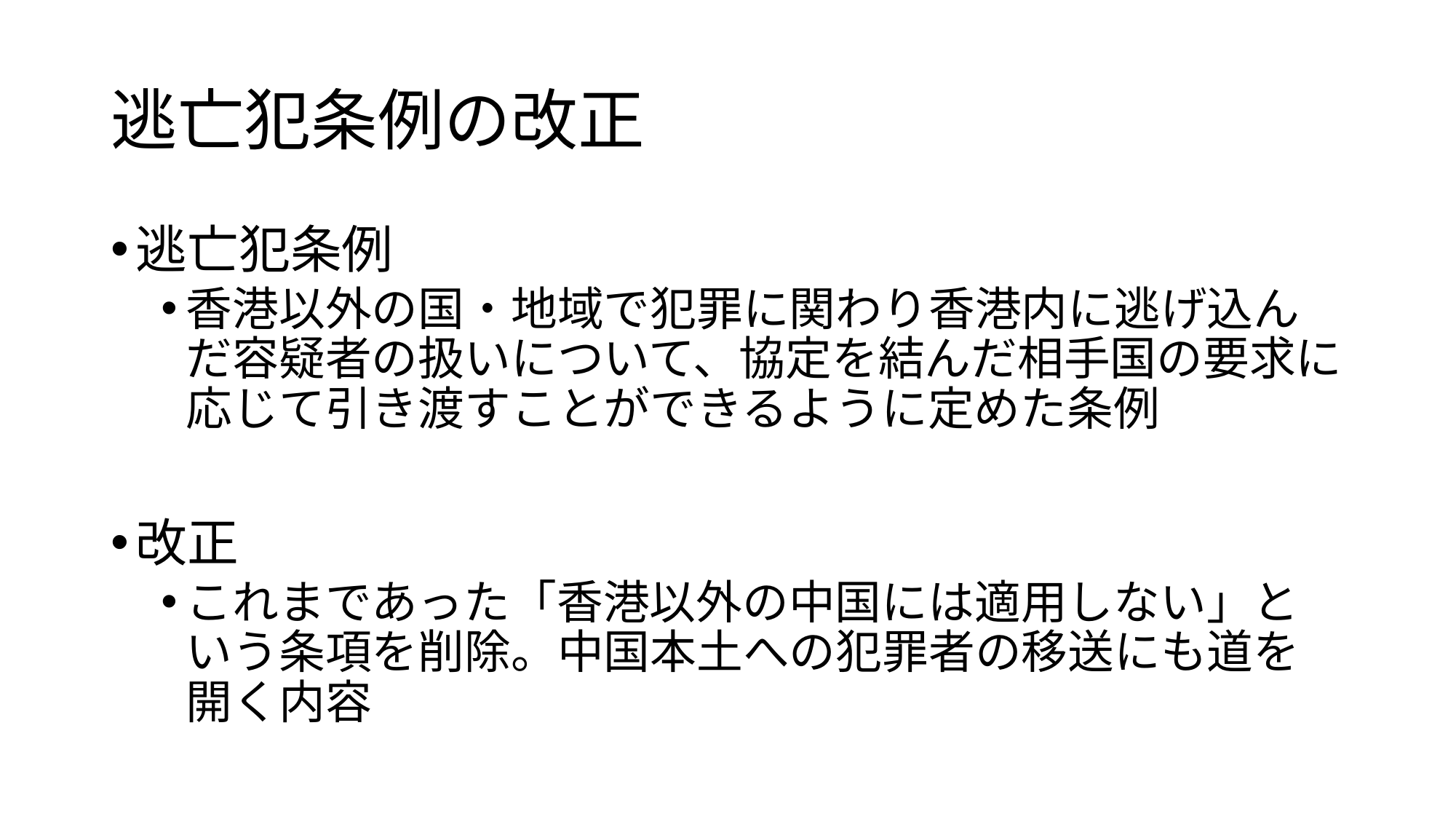

# 逃亡犯条例の改正
逃亡犯条例
香港以外の国・地域で犯罪に関わり香港内に逃げ込んだ容疑者の扱いについて、協定を結んだ相手国の要求に応じて引き渡すことができるように定めた条例

改正
これまであった「香港以外の中国には適用しない」という条項を削除。中国本土への犯罪者の移送にも道を開く内容